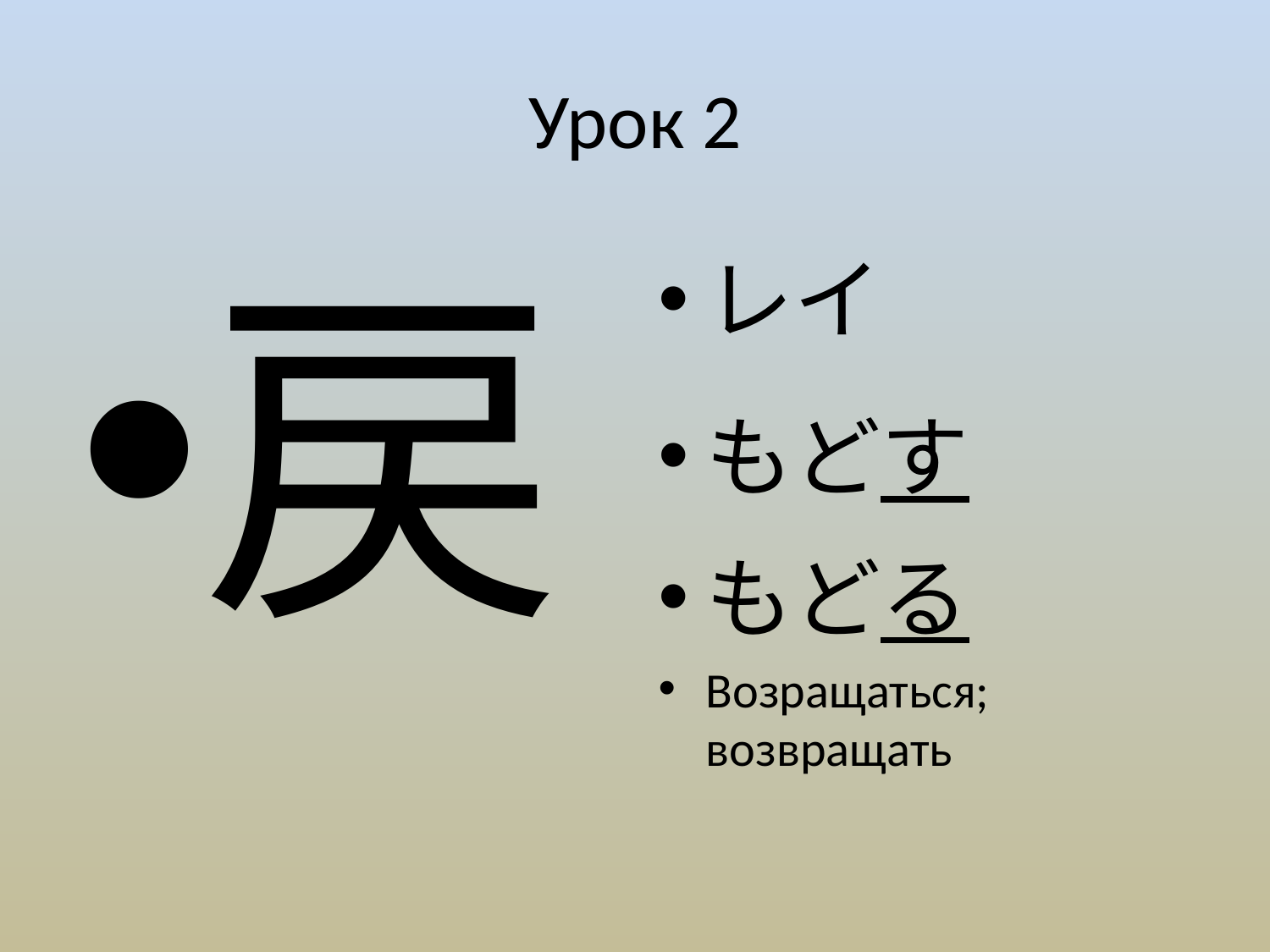

# Урок 2
戻
レイ
もどす
もどる
Возращаться; возвращать